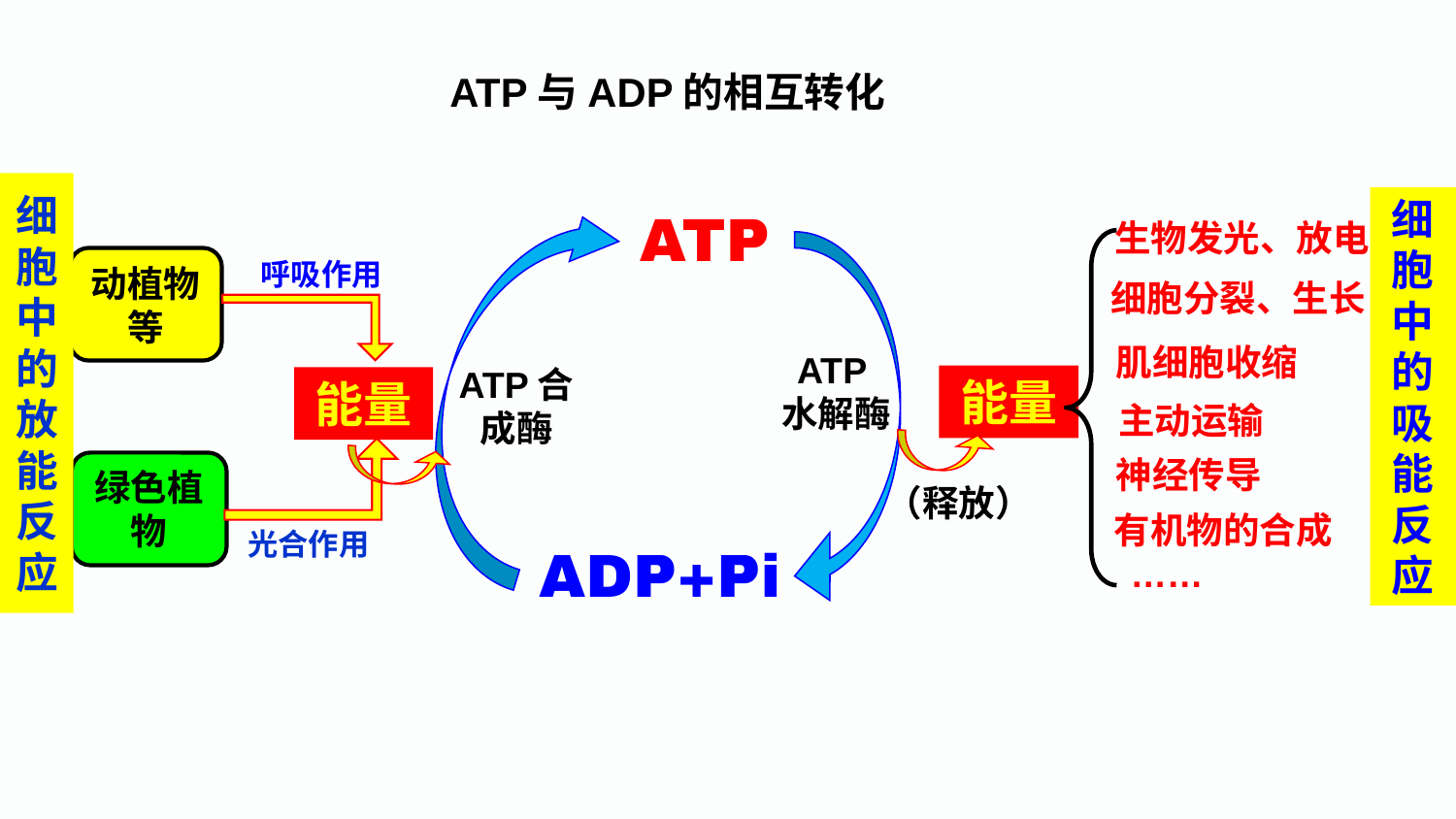

ATP与ADP的相互转化
细胞中的放能反应
细胞中的吸能反应

ATP
生物发光、放电

细胞分裂、生长
肌细胞收缩
主动运输
有机物的合成
……
神经传导

动植物等
呼吸作用

ATP水解酶
ATP合成酶
能量
能量

绿色植物

光合作用
（释放）
ADP+Pi